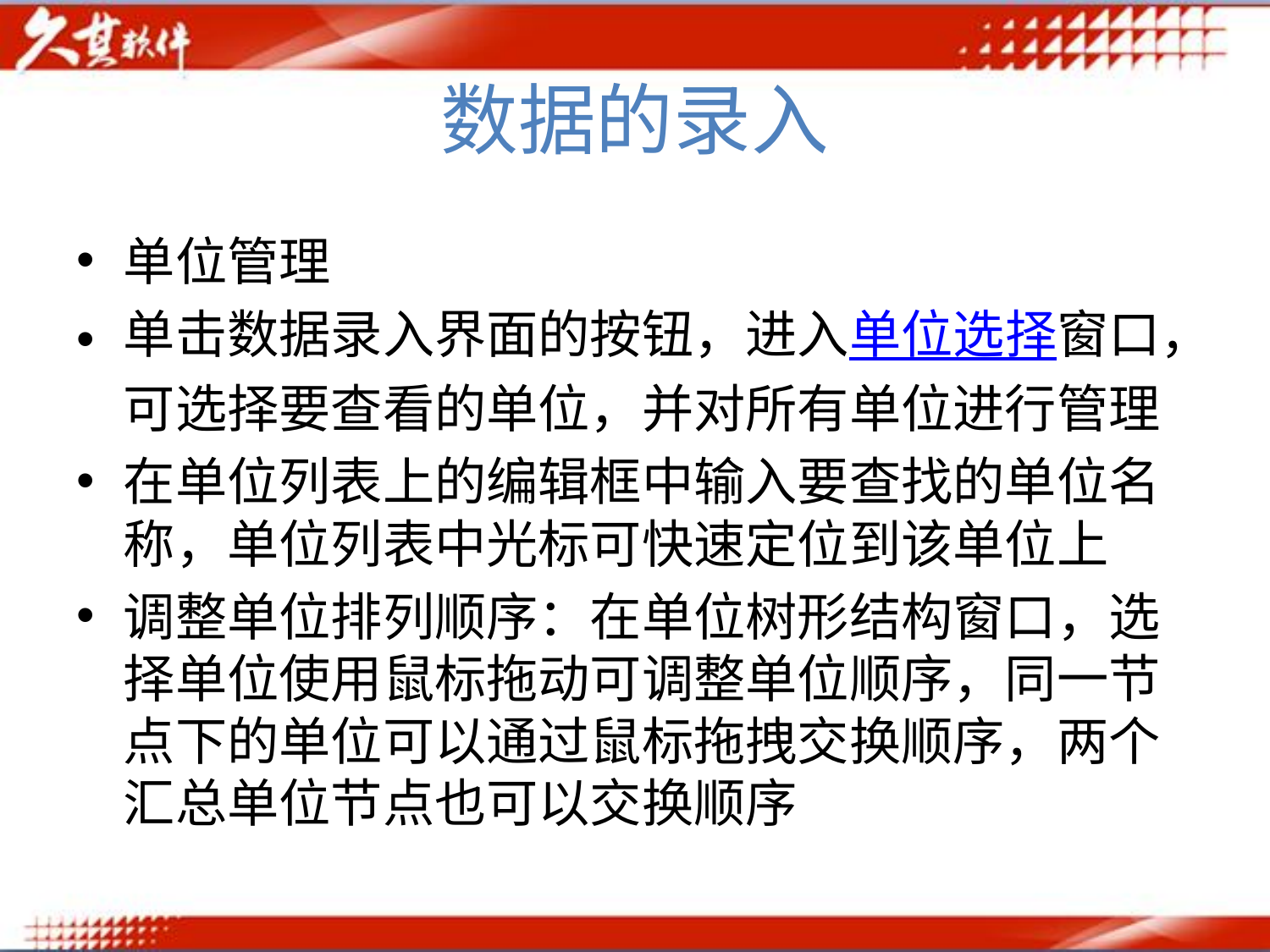

# 数据的录入
单位管理
单击数据录入界面的按钮，进入单位选择窗口，可选择要查看的单位，并对所有单位进行管理
在单位列表上的编辑框中输入要查找的单位名称，单位列表中光标可快速定位到该单位上
调整单位排列顺序：在单位树形结构窗口，选择单位使用鼠标拖动可调整单位顺序，同一节点下的单位可以通过鼠标拖拽交换顺序，两个汇总单位节点也可以交换顺序